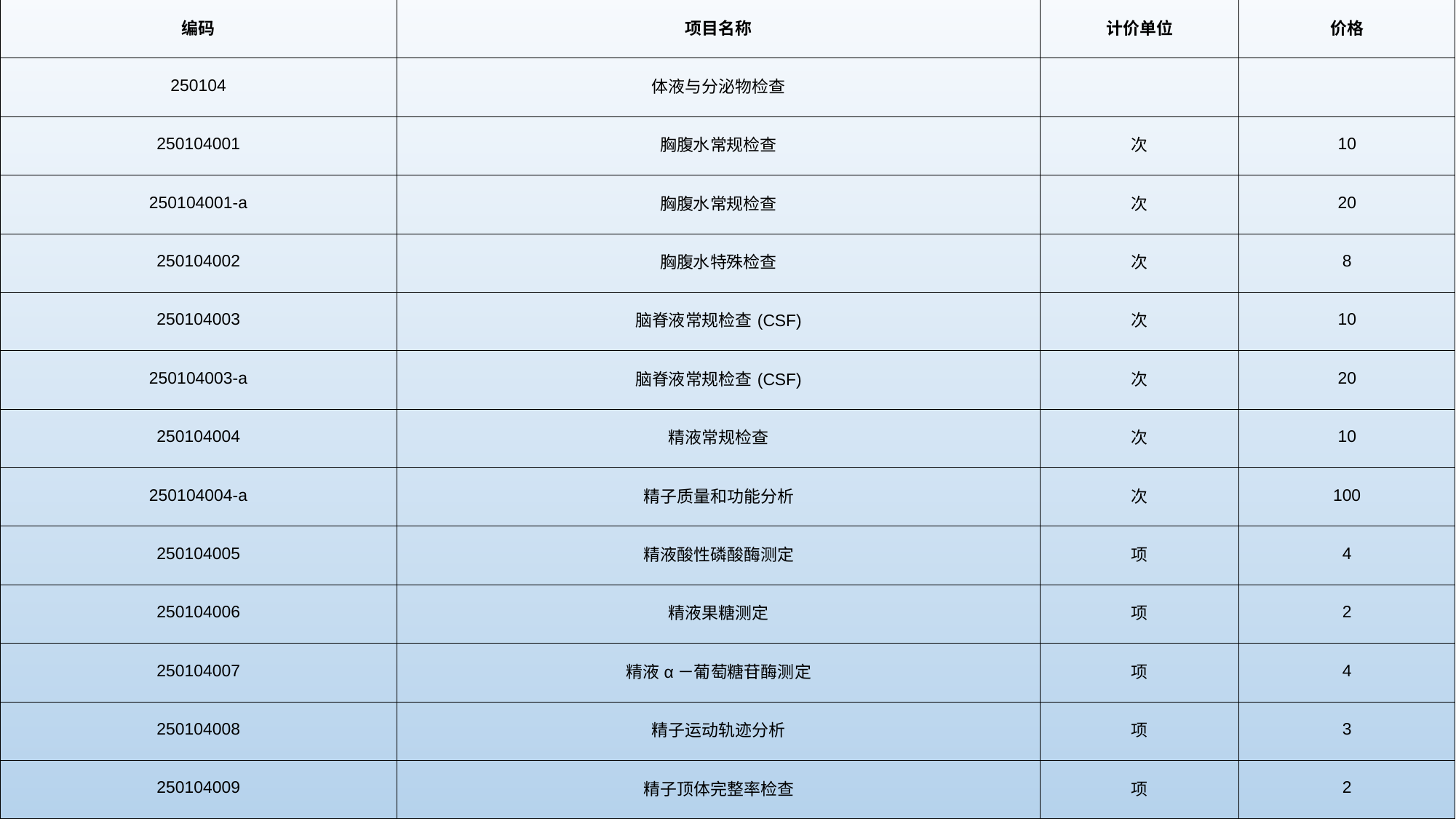

| 编码 | 项目名称 | 计价单位 | 价格 |
| --- | --- | --- | --- |
| 250104 | 体液与分泌物检查 |  |  |
| 250104001 | 胸腹水常规检查 | 次 | 10 |
| 250104001-a | 胸腹水常规检查 | 次 | 20 |
| 250104002 | 胸腹水特殊检查 | 次 | 8 |
| 250104003 | 脑脊液常规检查(CSF) | 次 | 10 |
| 250104003-a | 脑脊液常规检查(CSF) | 次 | 20 |
| 250104004 | 精液常规检查 | 次 | 10 |
| 250104004-a | 精子质量和功能分析 | 次 | 100 |
| 250104005 | 精液酸性磷酸酶测定 | 项 | 4 |
| 250104006 | 精液果糖测定 | 项 | 2 |
| 250104007 | 精液α－葡萄糖苷酶测定 | 项 | 4 |
| 250104008 | 精子运动轨迹分析 | 项 | 3 |
| 250104009 | 精子顶体完整率检查 | 项 | 2 |